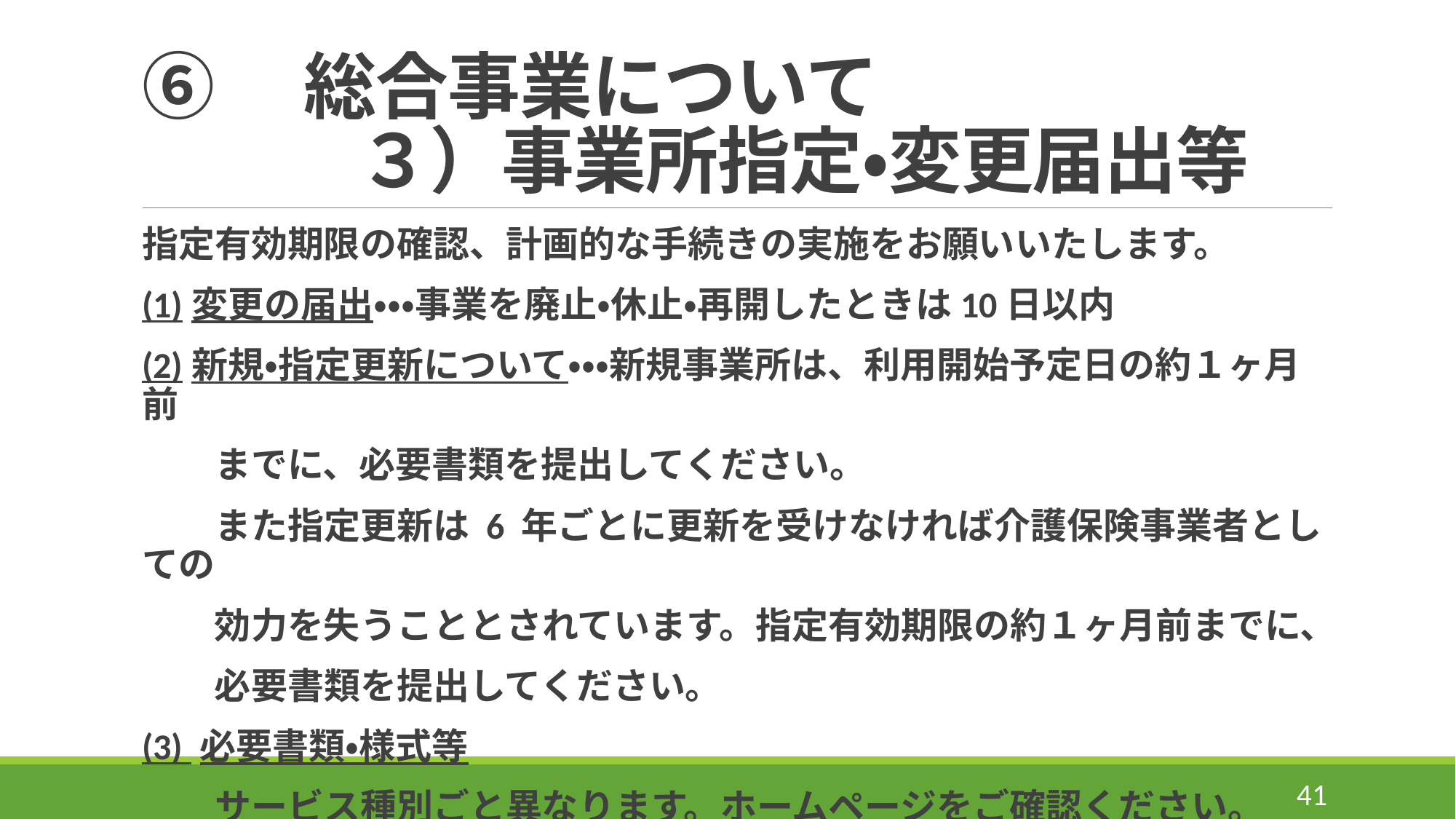

# ⑥　総合事業について 　　　３）事業所指定・変更届出等
指定有効期限の確認、計画的な手続きの実施をお願いいたします。
(1)変更の届出・・・事業を廃止・休止・再開したときは10日以内
(2)新規・指定更新について・・・新規事業所は、利用開始予定日の約１ヶ月前
　　までに、必要書類を提出してください。
　　また指定更新は 6 年ごとに更新を受けなければ介護保険事業者としての
　　効力を失うこととされています。指定有効期限の約１ヶ月前までに、
　　必要書類を提出してください。
(3) 必要書類・様式等
　　サービス種別ごと異なります。ホームページをご確認ください。
41